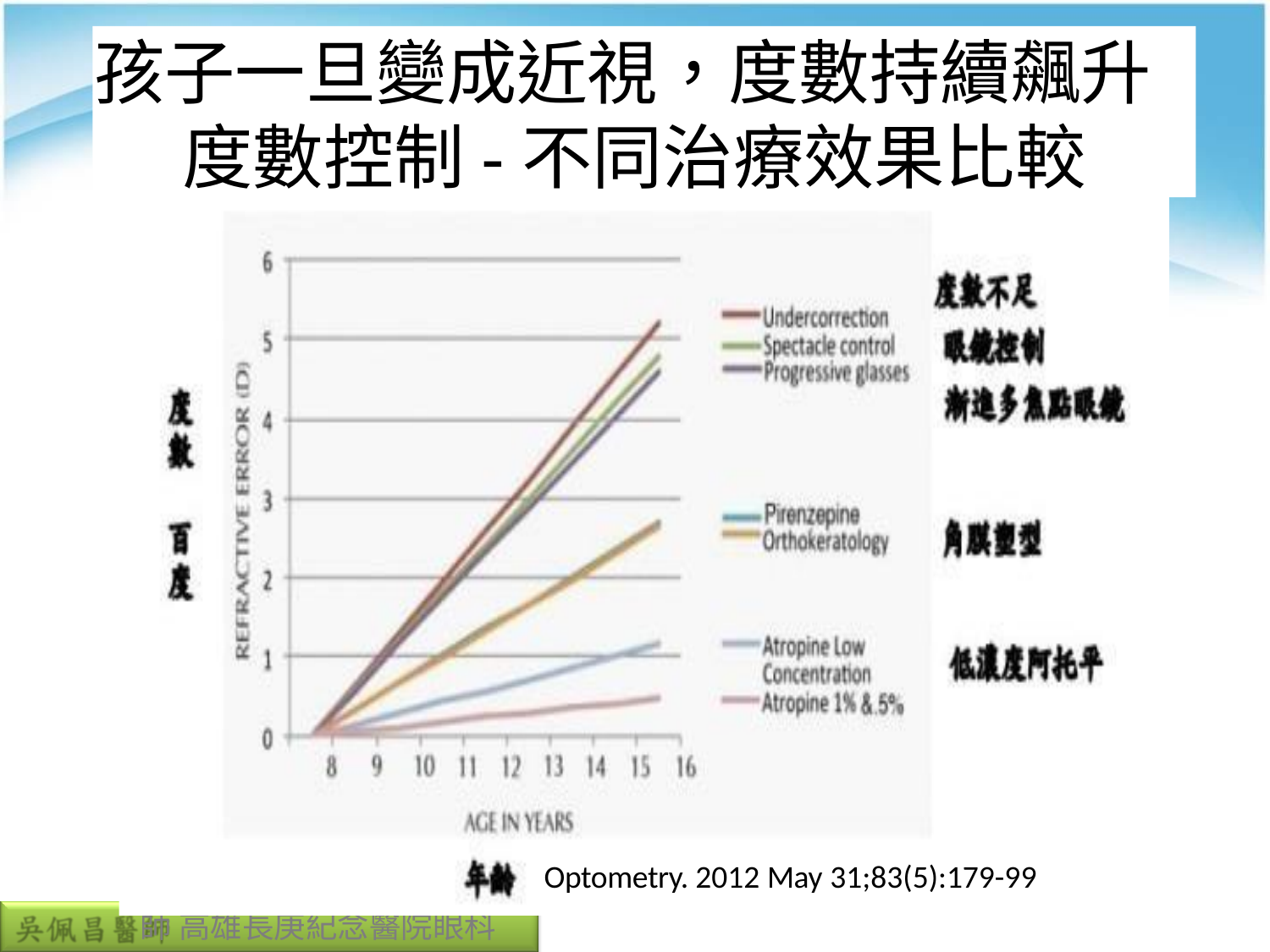

# 孩子一旦變成近視，度數持續飆升 度數控制-不同治療效果比較

Optometry. 2012 May 31;83(5):179-99

師 高雄長庚紀念醫院眼科